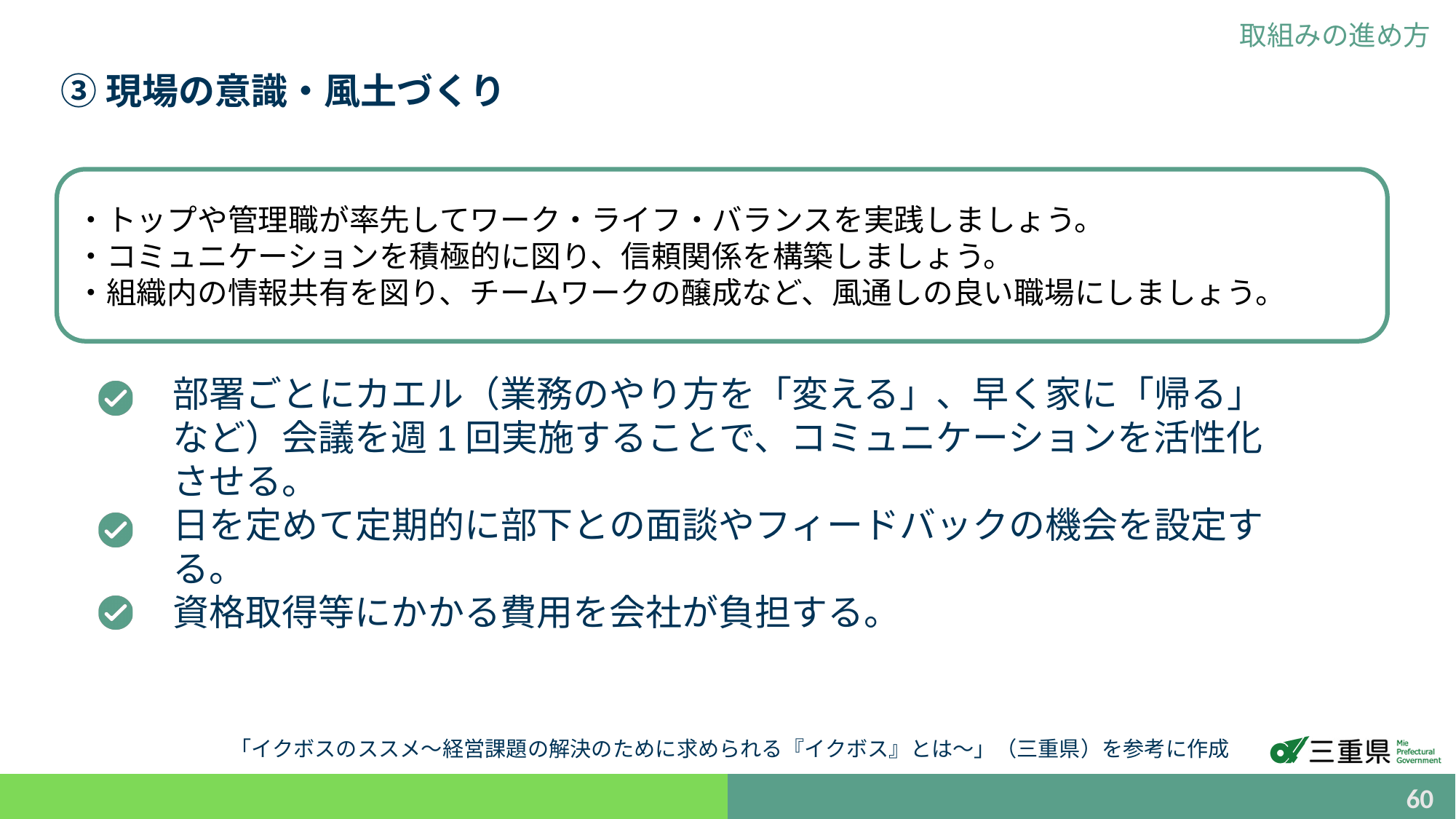

取組みの進め方
③現場の意識・風土づくり
・トップや管理職が率先してワーク・ライフ・バランスを実践しましょう。
・コミュニケーションを積極的に図り、信頼関係を構築しましょう。
・組織内の情報共有を図り、チームワークの醸成など、風通しの良い職場にしましょう。
部署ごとにカエル（業務のやり方を「変える」、早く家に「帰る」など）会議を週1回実施することで、コミュニケーションを活性化させる。
日を定めて定期的に部下との面談やフィードバックの機会を設定する。
資格取得等にかかる費用を会社が負担する。

「イクボスのススメ～経営課題の解決のために求められる『イクボス』とは～」（三重県）を参考に作成